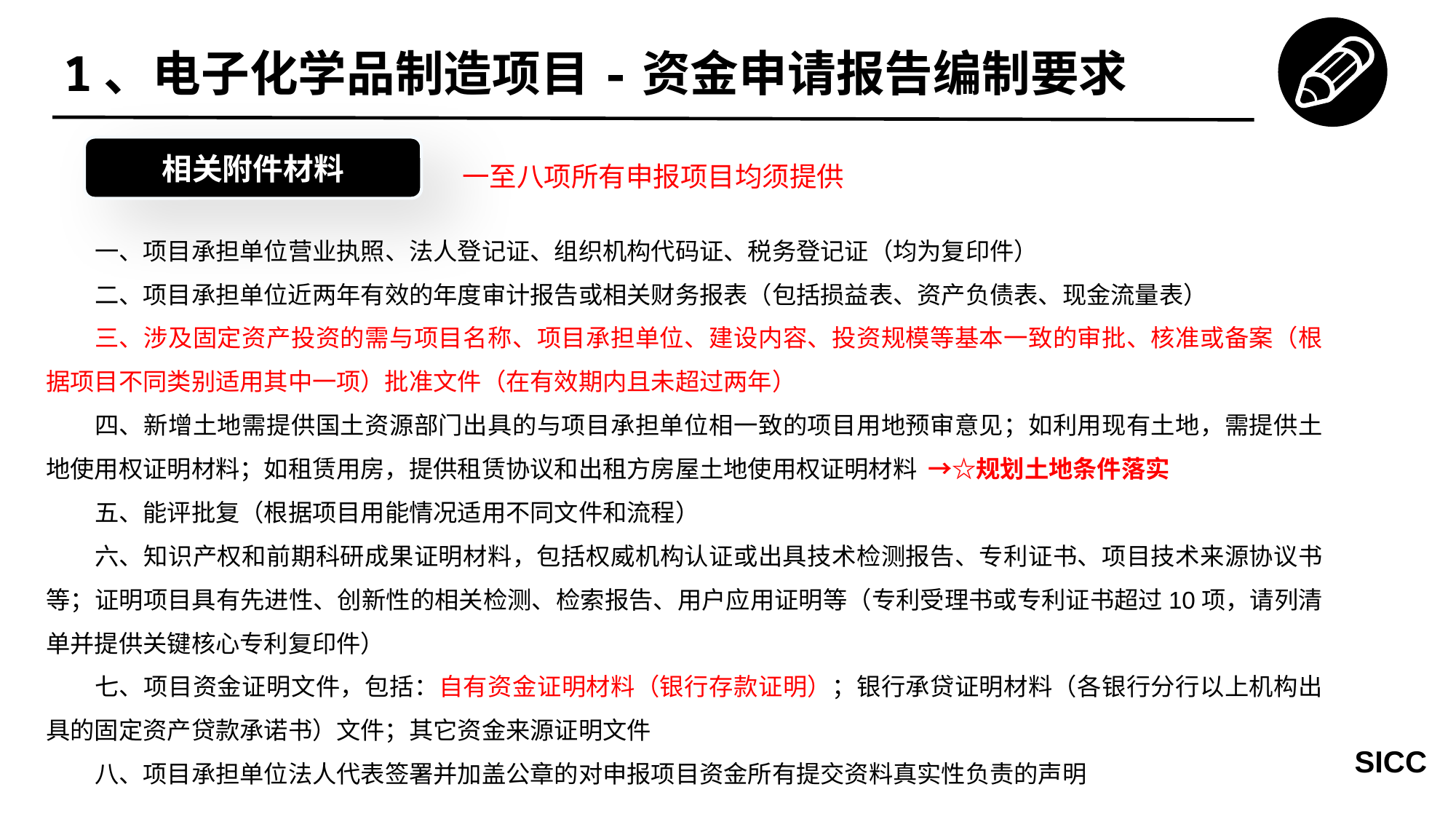

1、电子化学品制造项目-资金申请报告编制要求
相关附件材料
一至八项所有申报项目均须提供
一、项目承担单位营业执照、法人登记证、组织机构代码证、税务登记证（均为复印件）
二、项目承担单位近两年有效的年度审计报告或相关财务报表（包括损益表、资产负债表、现金流量表）
三、涉及固定资产投资的需与项目名称、项目承担单位、建设内容、投资规模等基本一致的审批、核准或备案（根据项目不同类别适用其中一项）批准文件（在有效期内且未超过两年）
四、新增土地需提供国土资源部门出具的与项目承担单位相一致的项目用地预审意见；如利用现有土地，需提供土地使用权证明材料；如租赁用房，提供租赁协议和出租方房屋土地使用权证明材料  →☆规划土地条件落实
五、能评批复（根据项目用能情况适用不同文件和流程）
六、知识产权和前期科研成果证明材料，包括权威机构认证或出具技术检测报告、专利证书、项目技术来源协议书等；证明项目具有先进性、创新性的相关检测、检索报告、用户应用证明等（专利受理书或专利证书超过10项，请列清单并提供关键核心专利复印件）
七、项目资金证明文件，包括：自有资金证明材料（银行存款证明）；银行承贷证明材料（各银行分行以上机构出具的固定资产贷款承诺书）文件；其它资金来源证明文件
八、项目承担单位法人代表签署并加盖公章的对申报项目资金所有提交资料真实性负责的声明